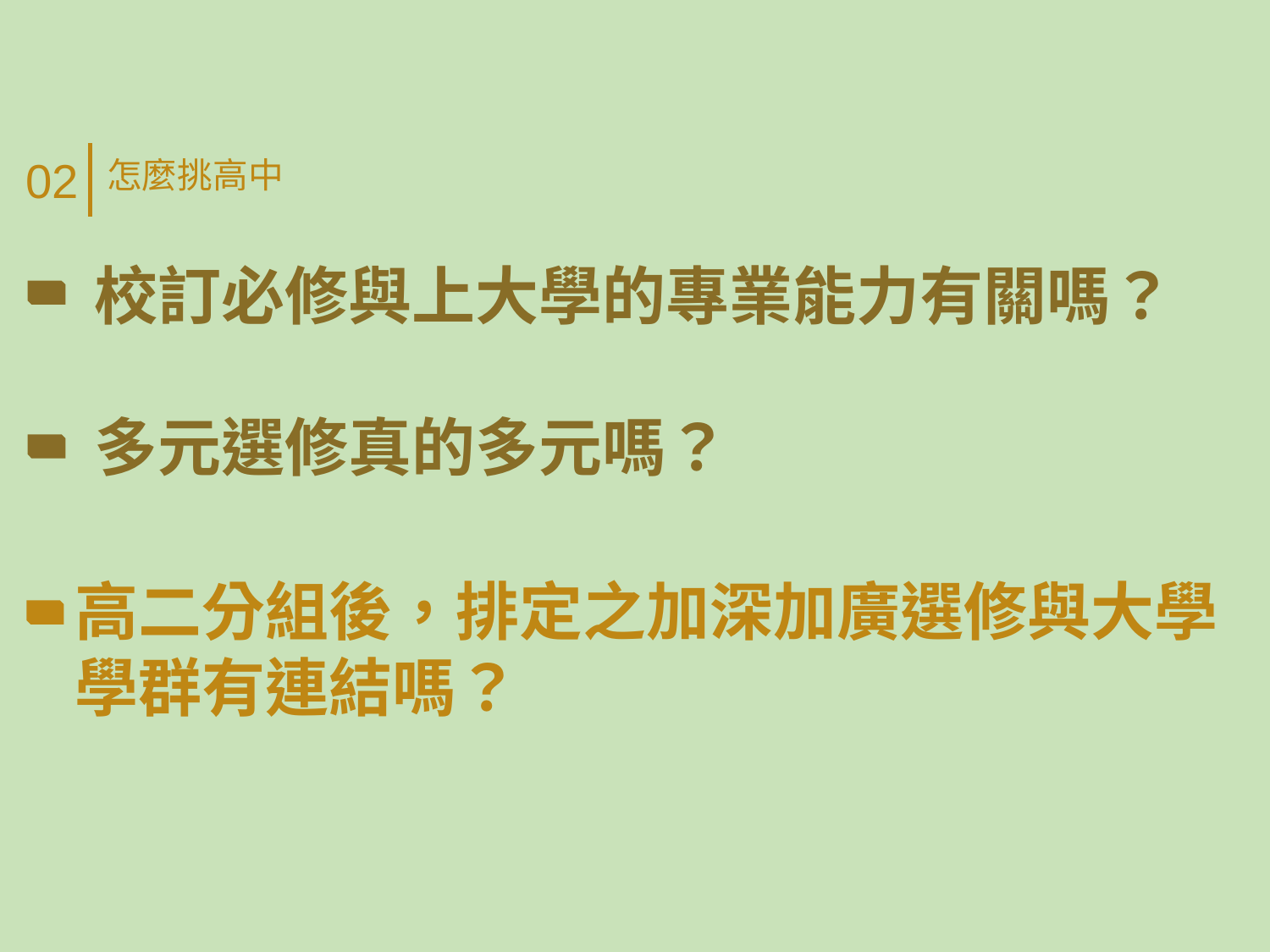

02
怎麼挑高中
校訂必修與上大學的專業能力有關嗎？

多元選修真的多元嗎？

高二分組後，排定之加深加廣選修與大學學群有連結嗎？